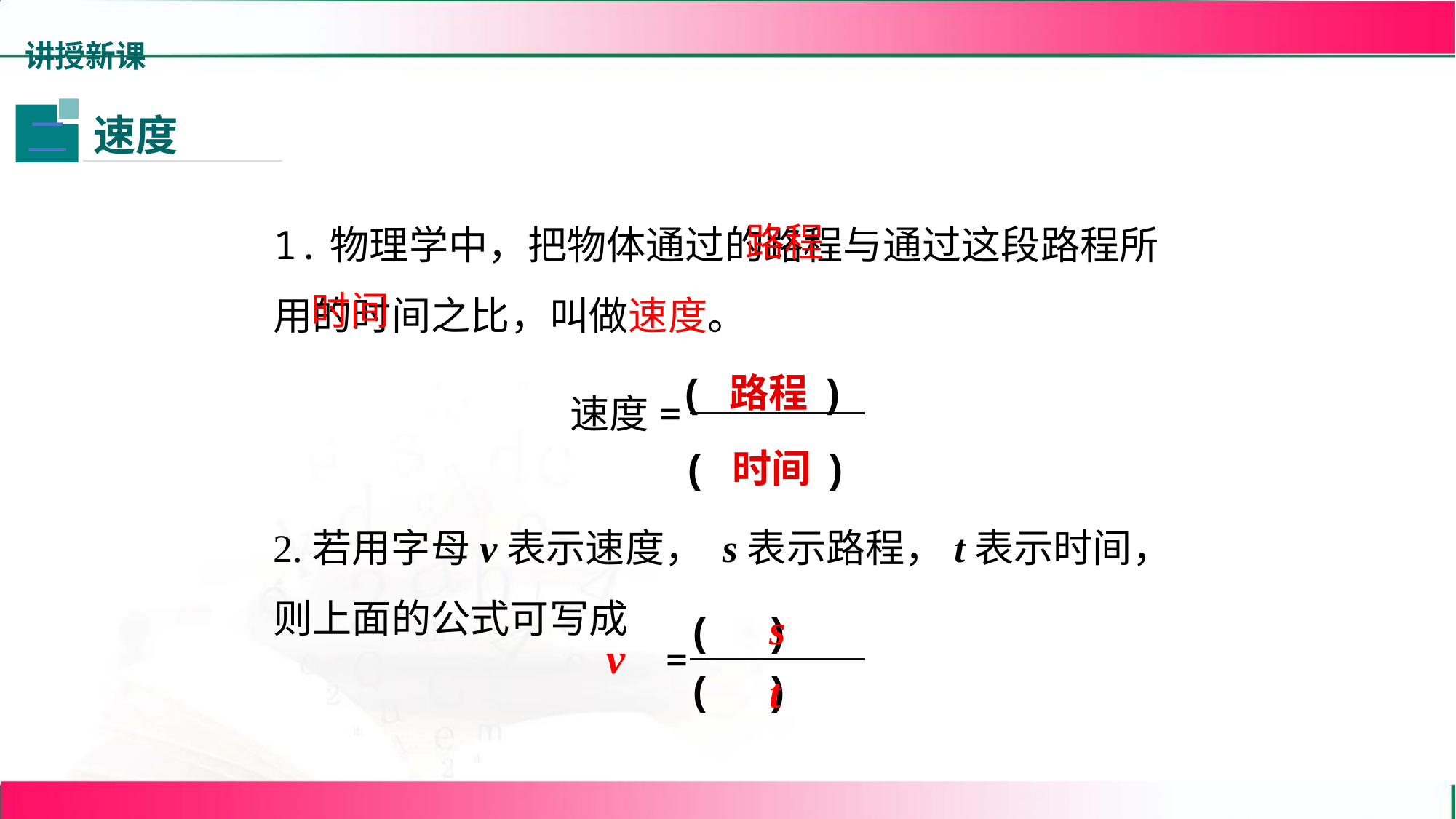

讲授新课

速度
二

1.物理学中，把物体通过的路程与通过这段路程所用的时间之比，叫做速度。
路程
时间
(  路程 )
(  时间 )
速度=
2.若用字母v表示速度， s表示路程，t表示时间，则上面的公式可写成
s
(      )
(      )
    =
v
t